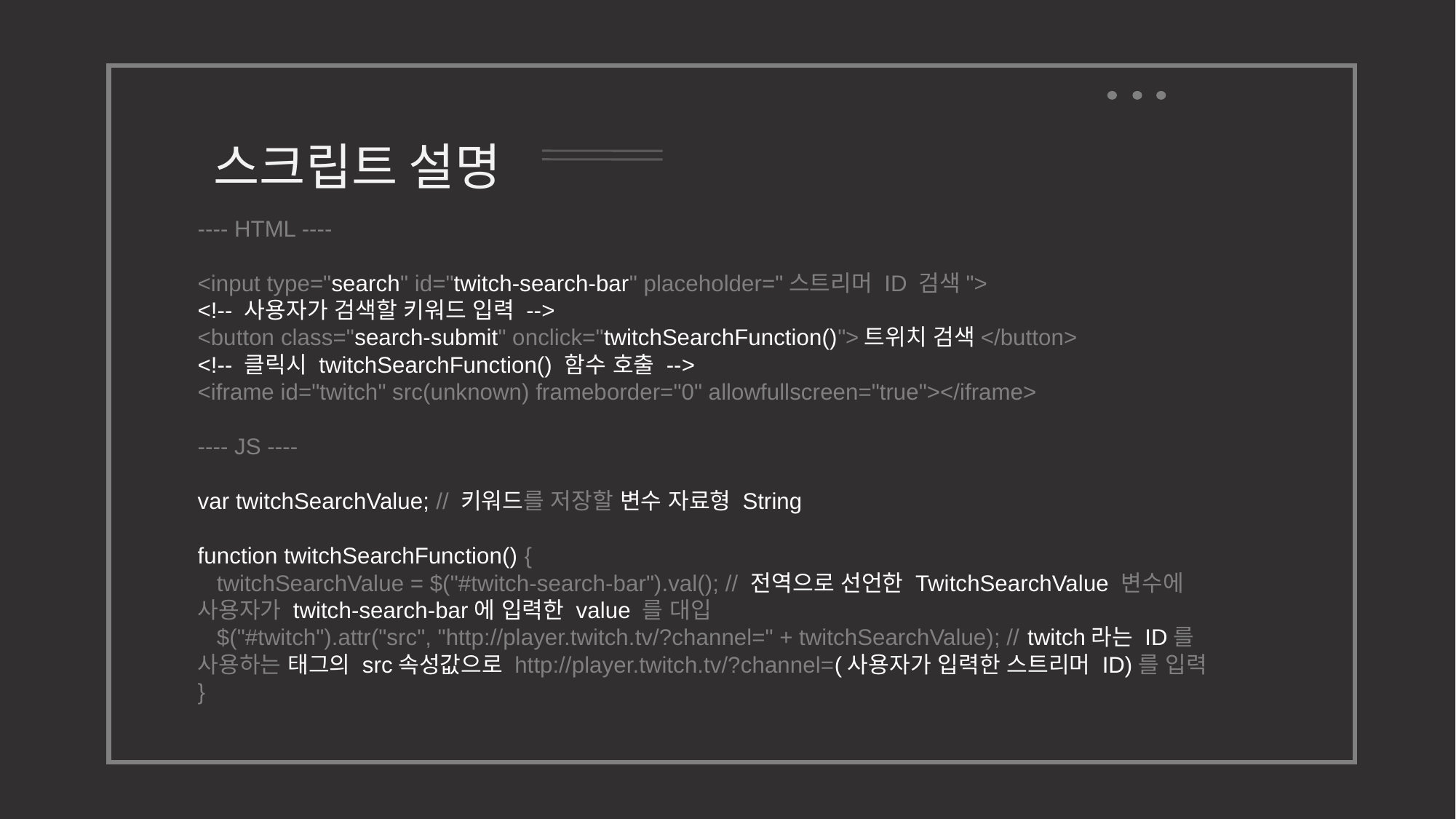

스크립트 설명
---- HTML ----

<input type="search" id="twitch-search-bar" placeholder="스트리머 ID 검색">
<!-- 사용자가 검색할 키워드 입력 -->
<button class="search-submit" onclick="twitchSearchFunction()">트위치 검색</button>
<!-- 클릭시 twitchSearchFunction() 함수 호출 -->
<iframe id="twitch" src(unknown) frameborder="0" allowfullscreen="true"></iframe>

---- JS ----

var twitchSearchValue; // 키워드를 저장할 변수 자료형 String

function twitchSearchFunction() {
   twitchSearchValue = $("#twitch-search-bar").val(); // 전역으로 선언한 TwitchSearchValue 변수에 사용자가 twitch-search-bar에 입력한 value 를 대입
   $("#twitch").attr("src", "http://player.twitch.tv/?channel=" + twitchSearchValue); // twitch라는 ID를 사용하는 태그의 src속성값으로 http://player.twitch.tv/?channel=(사용자가 입력한 스트리머 ID)를 입력
}